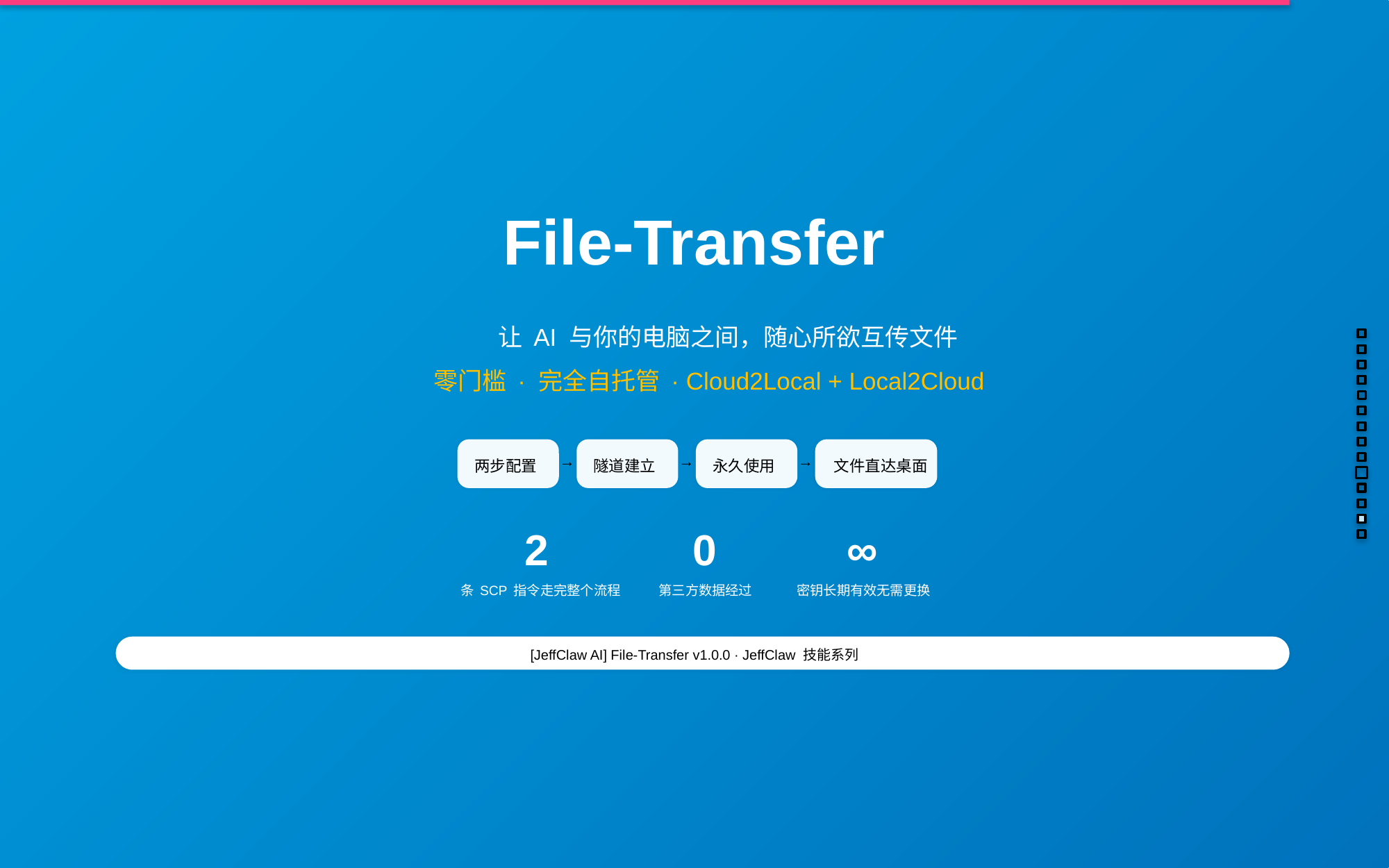

File-Transfer
      让 AI 与你的电脑之间，随心所欲互传文件
零门槛 · 完全自托管 · Cloud2Local + Local2Cloud

两步配置
隧道建立
永久使用

文件直达桌面

→
→
→

2
0
∞
条 SCP 指令走完整个流程
第三方数据经过
密钥长期有效无需更换
[JeffClaw AI] File-Transfer v1.0.0 · JeffClaw 技能系列